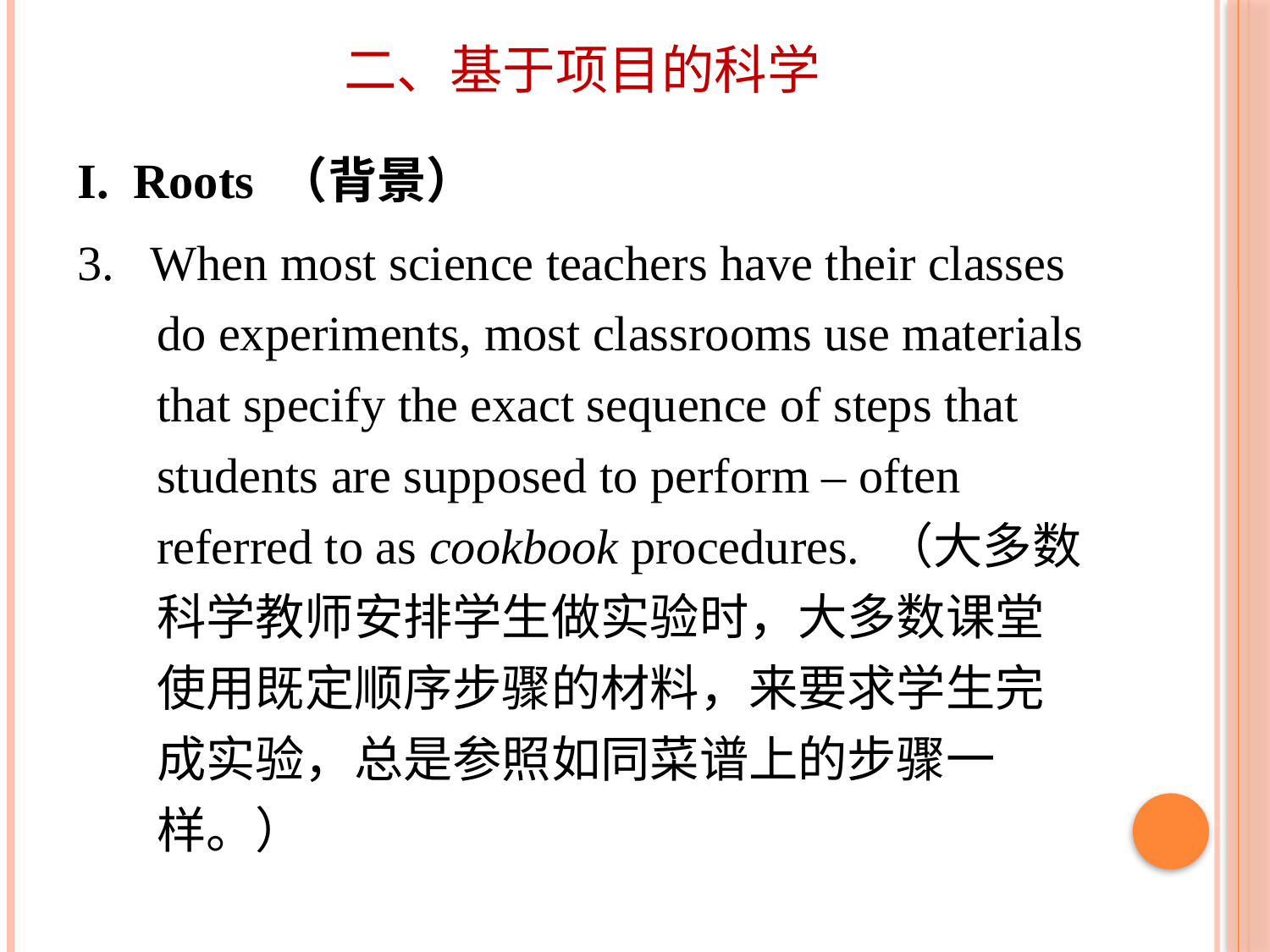

# 二、基于项目的科学
I.  Roots （背景）
3.   When most science teachers have their classes do experiments, most classrooms use materials that specify the exact sequence of steps that students are supposed to perform – often referred to as cookbook procedures. （大多数科学教师安排学生做实验时，大多数课堂使用既定顺序步骤的材料，来要求学生完成实验，总是参照如同菜谱上的步骤一样。）